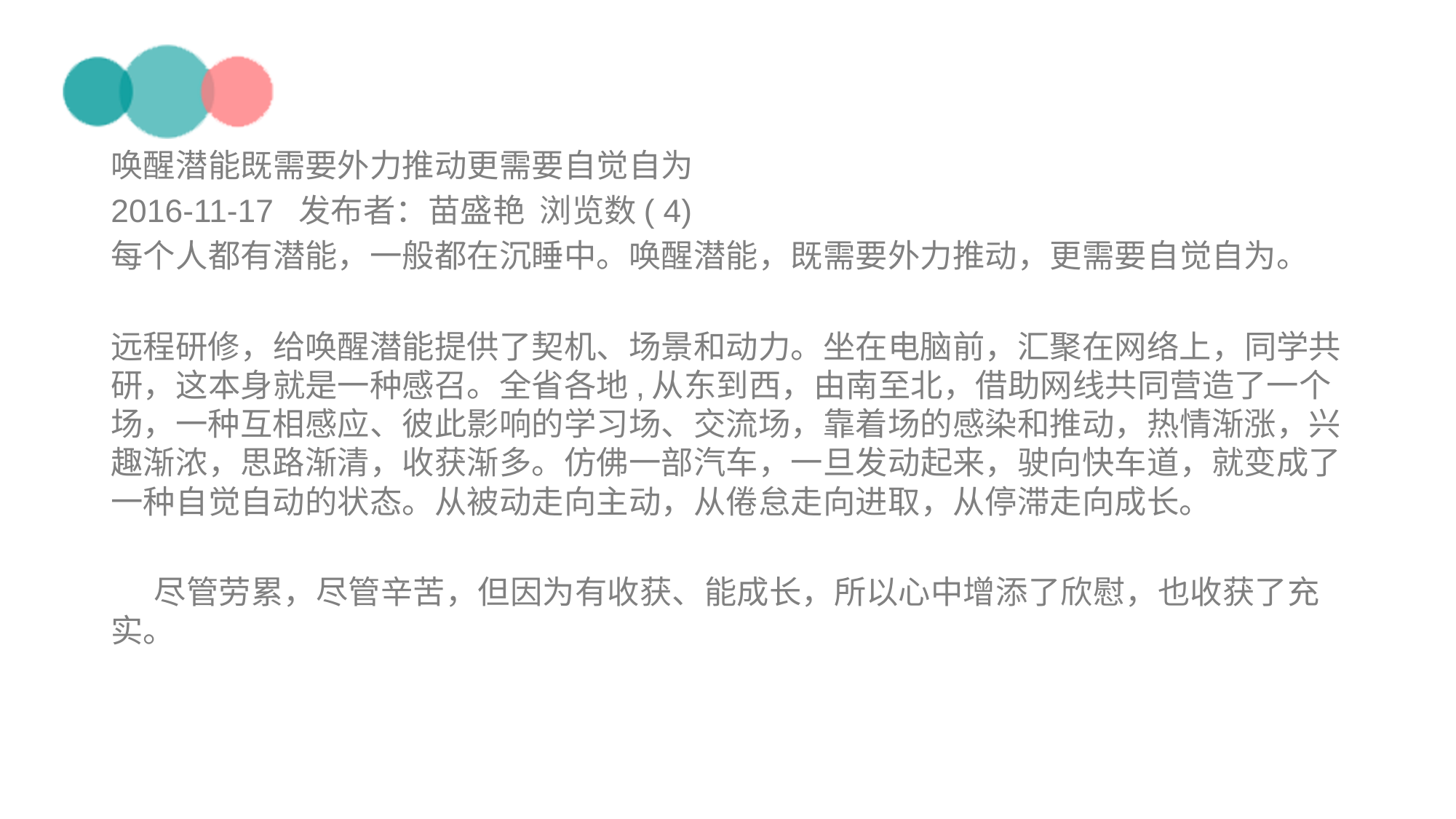

#
唤醒潜能既需要外力推动更需要自觉自为
2016-11-17  发布者：苗盛艳  浏览数( 4)
每个人都有潜能，一般都在沉睡中。唤醒潜能，既需要外力推动，更需要自觉自为。

远程研修，给唤醒潜能提供了契机、场景和动力。坐在电脑前，汇聚在网络上，同学共研，这本身就是一种感召。全省各地,从东到西，由南至北，借助网线共同营造了一个场，一种互相感应、彼此影响的学习场、交流场，靠着场的感染和推动，热情渐涨，兴趣渐浓，思路渐清，收获渐多。仿佛一部汽车，一旦发动起来，驶向快车道，就变成了一种自觉自动的状态。从被动走向主动，从倦怠走向进取，从停滞走向成长。

     尽管劳累，尽管辛苦，但因为有收获、能成长，所以心中增添了欣慰，也收获了充实。